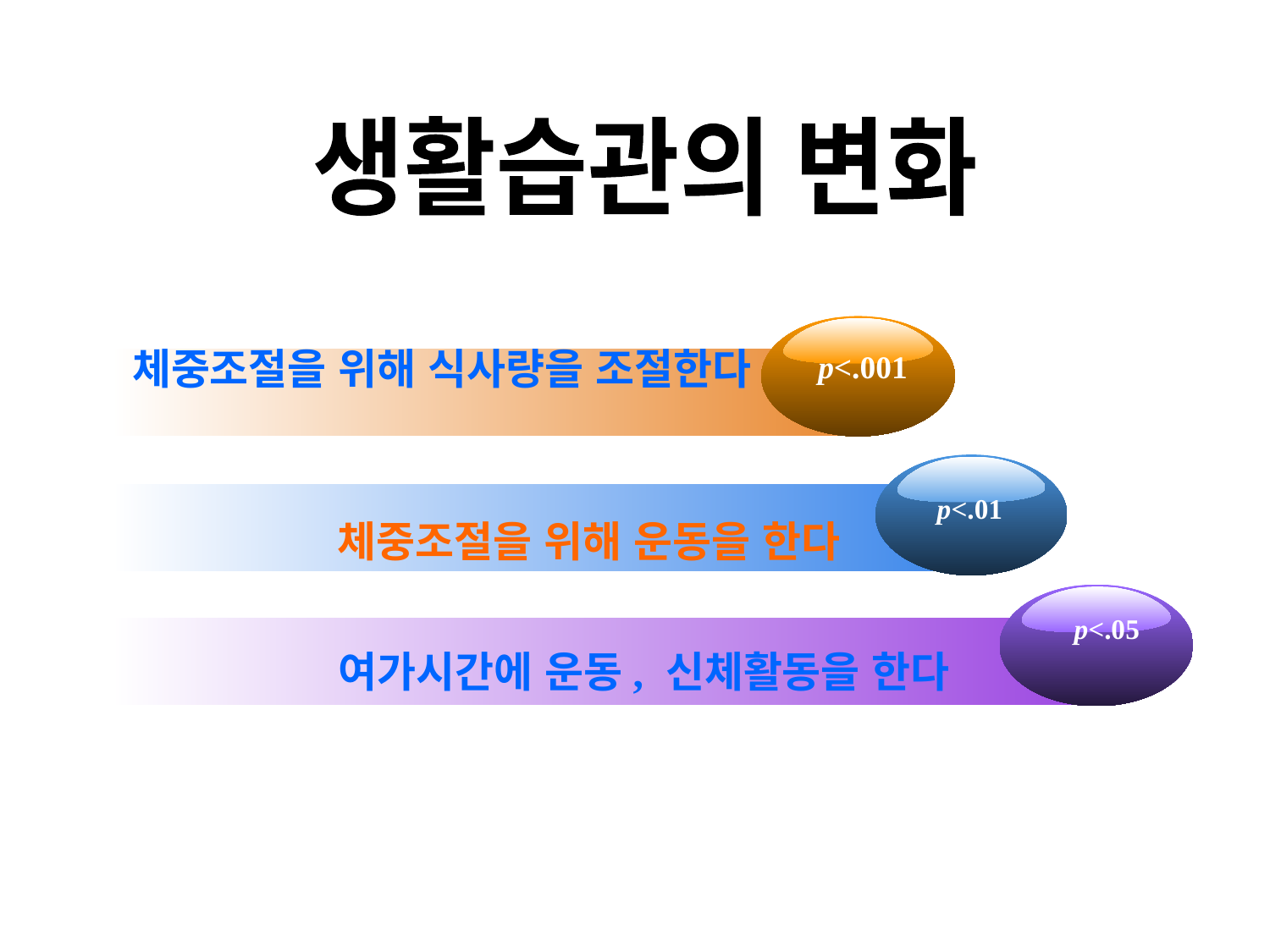

생활습관의 변화

p<.001
체중조절을 위해 식사량을 조절한다

p<.01

체중조절을 위해 운동을 한다

p<.05

여가시간에 운동, 신체활동을 한다